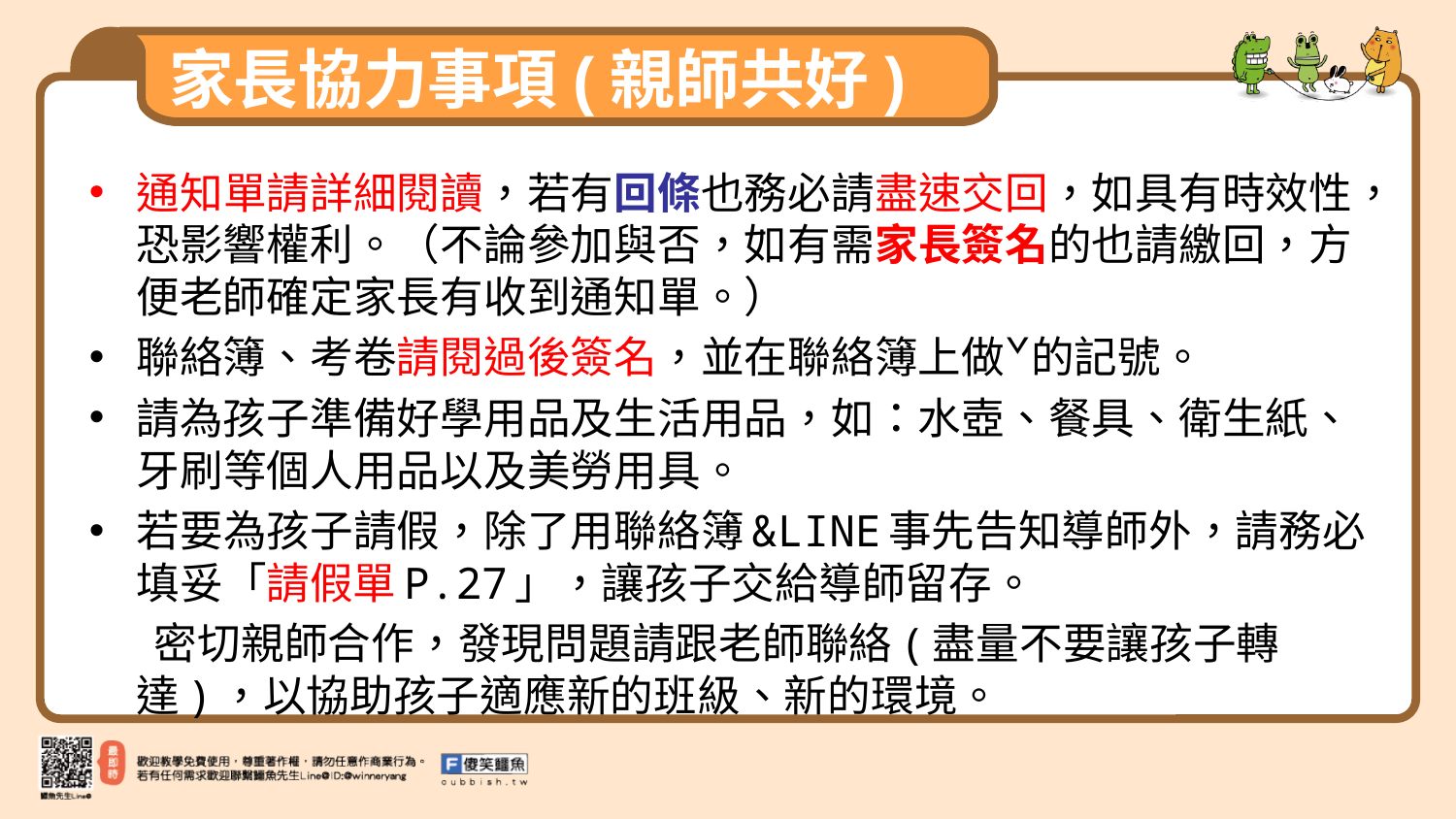

家長協力事項(親師共好)
通知單請詳細閱讀，若有回條也務必請盡速交回，如具有時效性，恐影響權利。（不論參加與否，如有需家長簽名的也請繳回，方便老師確定家長有收到通知單。）
聯絡簿、考卷請閱過後簽名，並在聯絡簿上做ˇ的記號。
請為孩子準備好學用品及生活用品，如：水壺、餐具、衛生紙、牙刷等個人用品以及美勞用具。
若要為孩子請假，除了用聯絡簿&LINE事先告知導師外，請務必填妥「請假單P.27」，讓孩子交給導師留存。
      密切親師合作，發現問題請跟老師聯絡(盡量不要讓孩子轉達)，以協助孩子適應新的班級、新的環境。